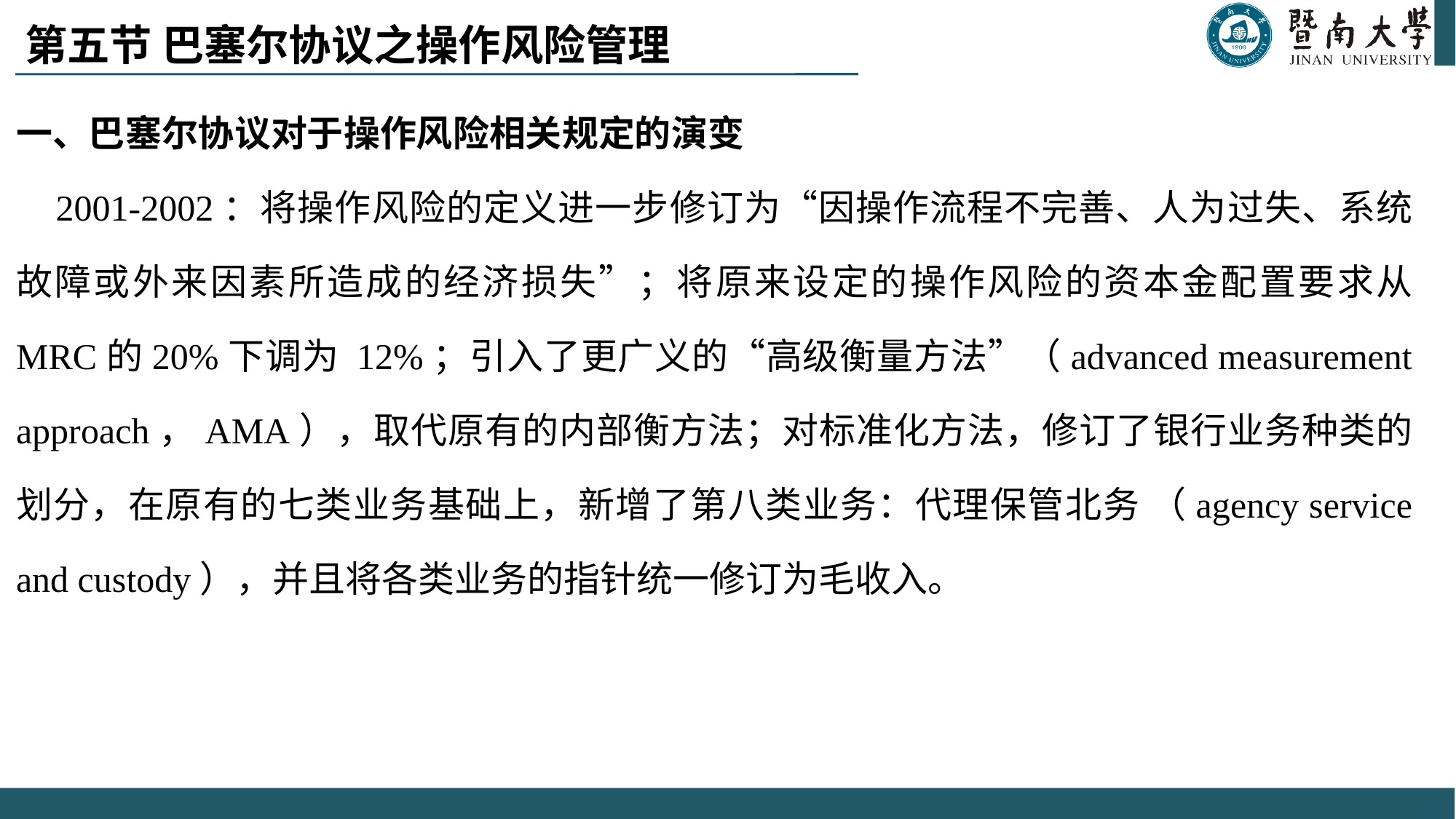

# 第五节 巴塞尔协议之操作风险管理
一、巴塞尔协议对于操作风险相关规定的演变
    2001-2002：将操作风险的定义进一步修订为“因操作流程不完善、人为过失、系统故障或外来因素所造成的经济损失”；将原来设定的操作风险的资本金配置要求从 MRC的20%下调为 12%；引入了更广义的“高级衡量方法”（advanced measurement approach，AMA），取代原有的内部衡方法；对标准化方法，修订了银行业务种类的划分，在原有的七类业务基础上，新增了第八类业务：代理保管北务 （agency service and custody），并且将各类业务的指针统一修订为毛收入。